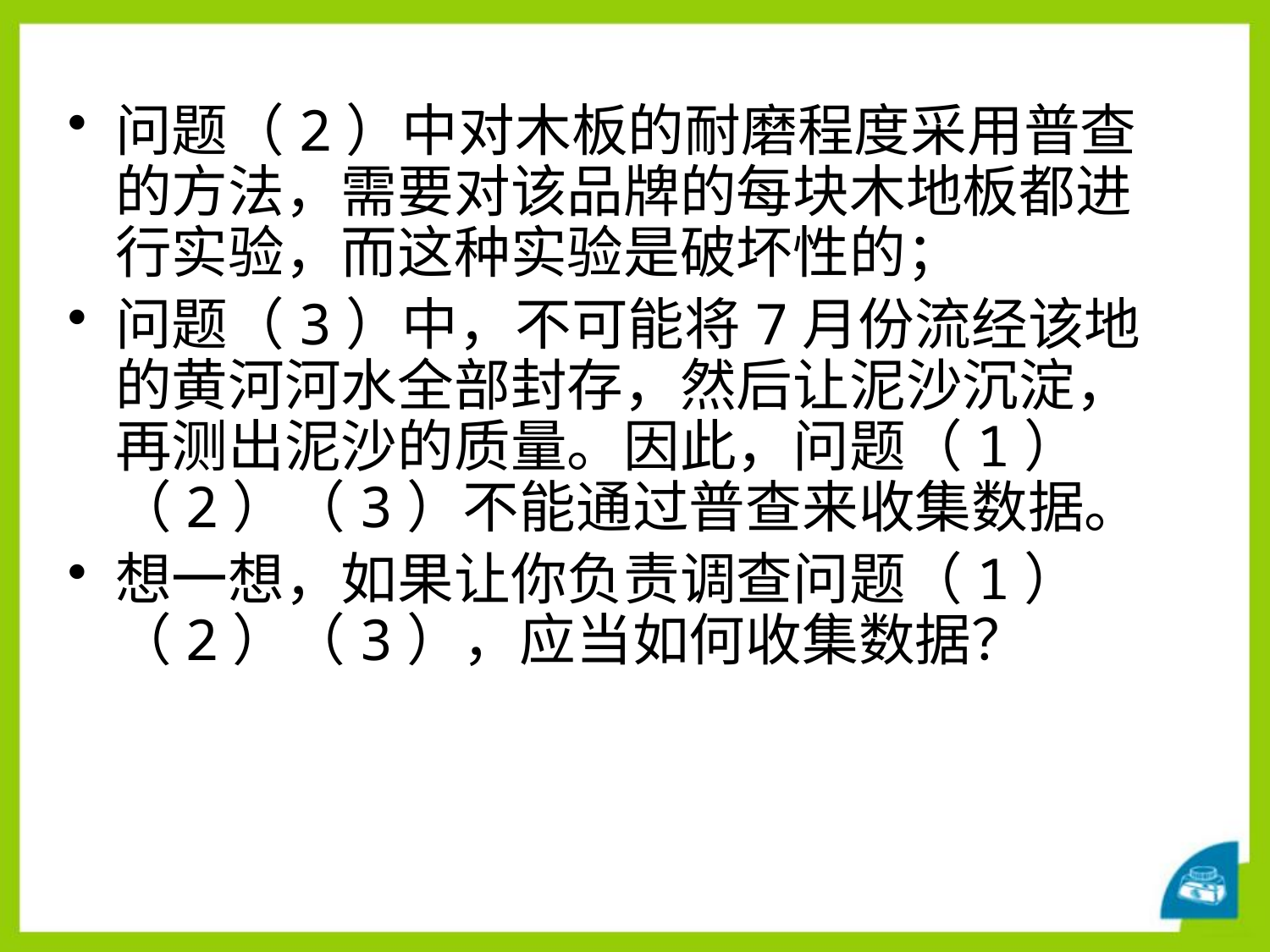

问题（2）中对木板的耐磨程度采用普查的方法，需要对该品牌的每块木地板都进行实验，而这种实验是破坏性的；
问题（3）中，不可能将7月份流经该地的黄河河水全部封存，然后让泥沙沉淀，再测出泥沙的质量。因此，问题（1）（2）（3）不能通过普查来收集数据。
想一想，如果让你负责调查问题（1）（2）（3），应当如何收集数据？